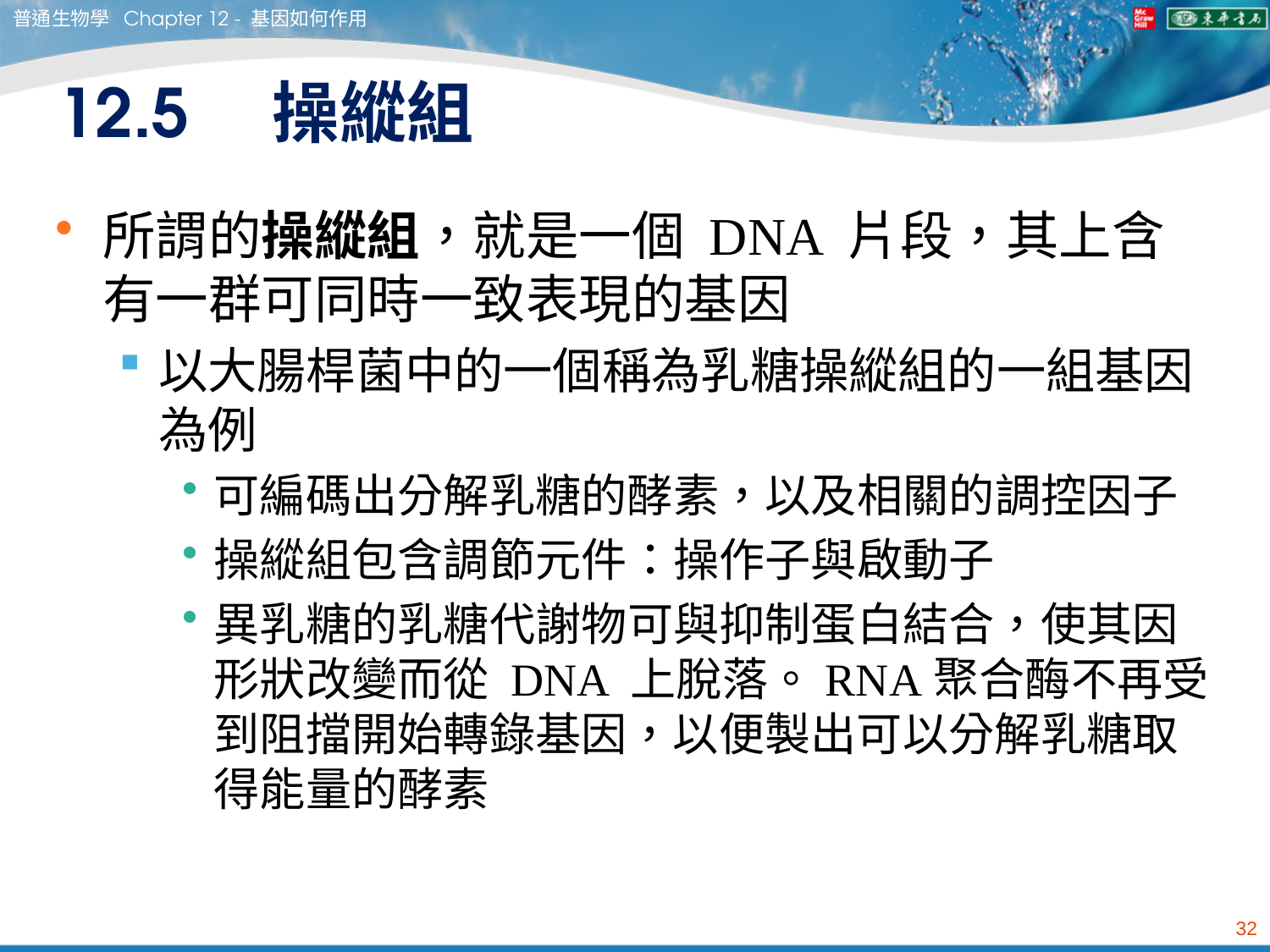

普通生物學  Chapter 12 - 基因如何作用
# 12.5　操縱組
所謂的操縱組，就是一個 DNA 片段，其上含有一群可同時一致表現的基因
以大腸桿菌中的一個稱為乳糖操縱組的一組基因為例
可編碼出分解乳糖的酵素，以及相關的調控因子
操縱組包含調節元件：操作子與啟動子
異乳糖的乳糖代謝物可與抑制蛋白結合，使其因形狀改變而從 DNA 上脫落。RNA聚合酶不再受到阻擋開始轉錄基因，以便製出可以分解乳糖取得能量的酵素
32